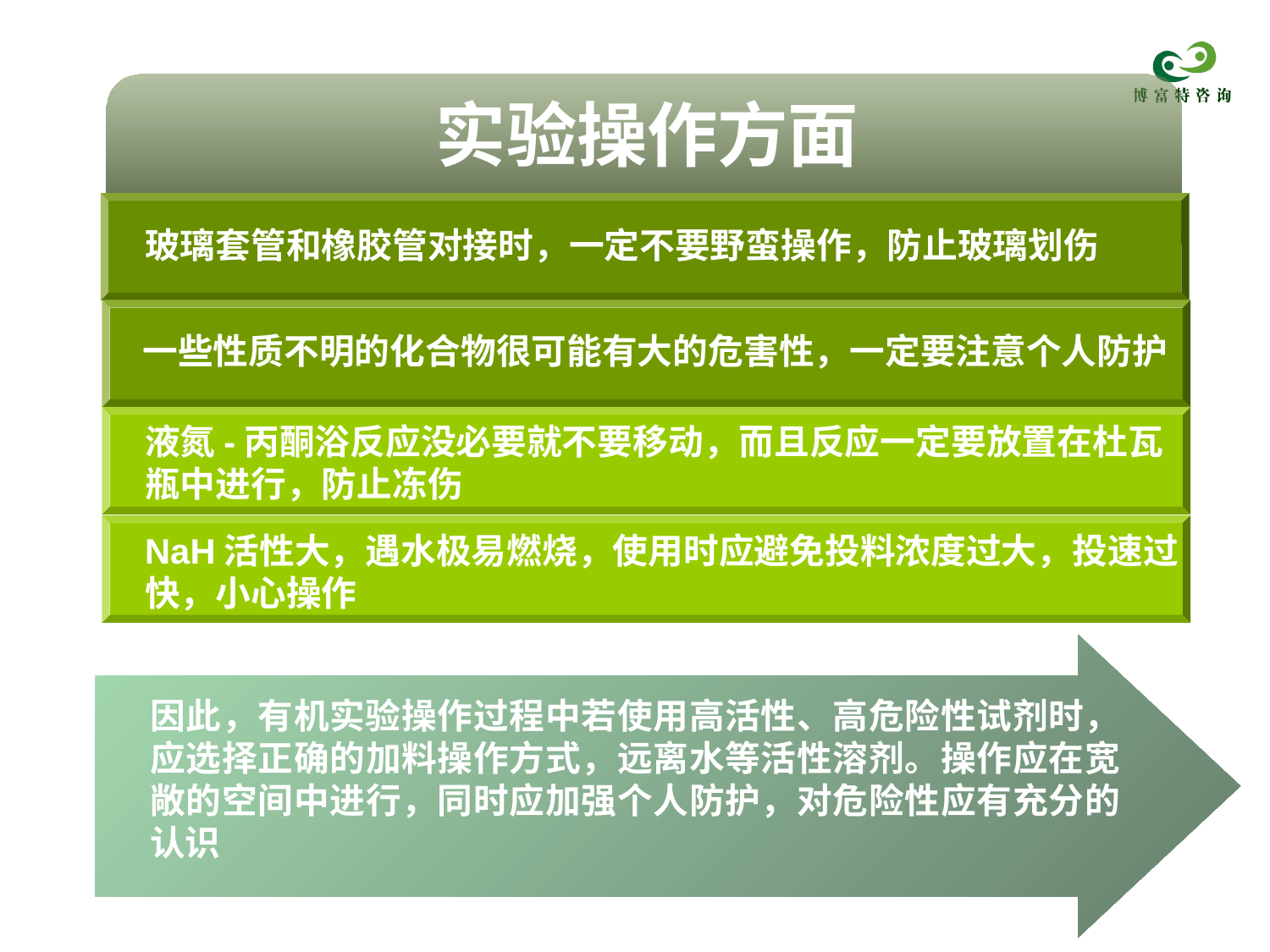

实验操作方面

玻璃套管和橡胶管对接时，一定不要野蛮操作，防止玻璃划伤

一些性质不明的化合物很可能有大的危害性，一定要注意个人防护

液氮-丙酮浴反应没必要就不要移动，而且反应一定要放置在杜瓦瓶中进行，防止冻伤

NaH活性大，遇水极易燃烧，使用时应避免投料浓度过大，投速过快，小心操作

因此，有机实验操作过程中若使用高活性、高危险性试剂时，应选择正确的加料操作方式，远离水等活性溶剂。操作应在宽敞的空间中进行，同时应加强个人防护，对危险性应有充分的认识